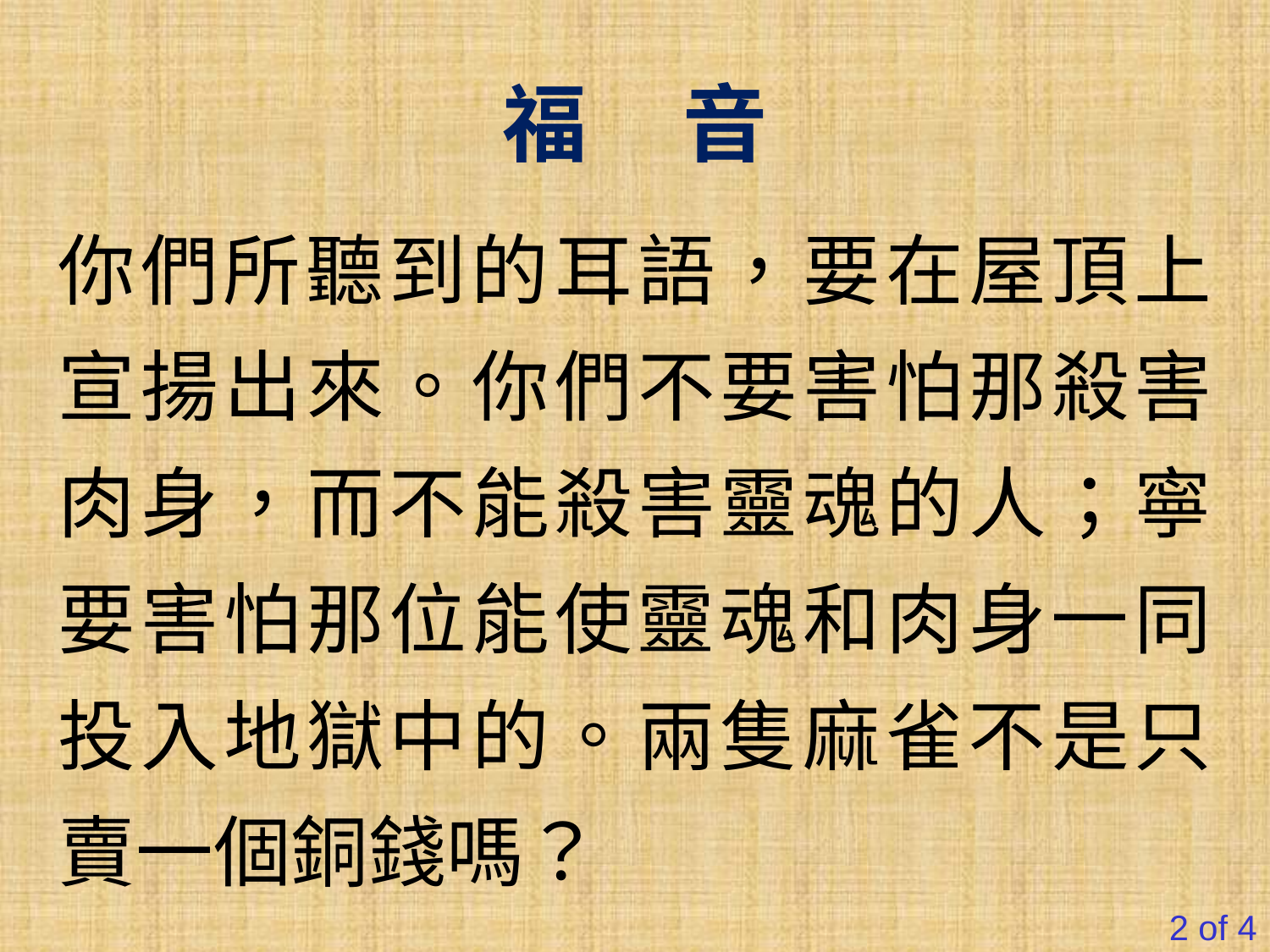

福     音

你們所聽到的耳語，要在屋頂上宣揚出來。你們不要害怕那殺害肉身，而不能殺害靈魂的人；寧要害怕那位能使靈魂和肉身一同投入地獄中的。兩隻麻雀不是只賣一個銅錢嗎？
2 of 4